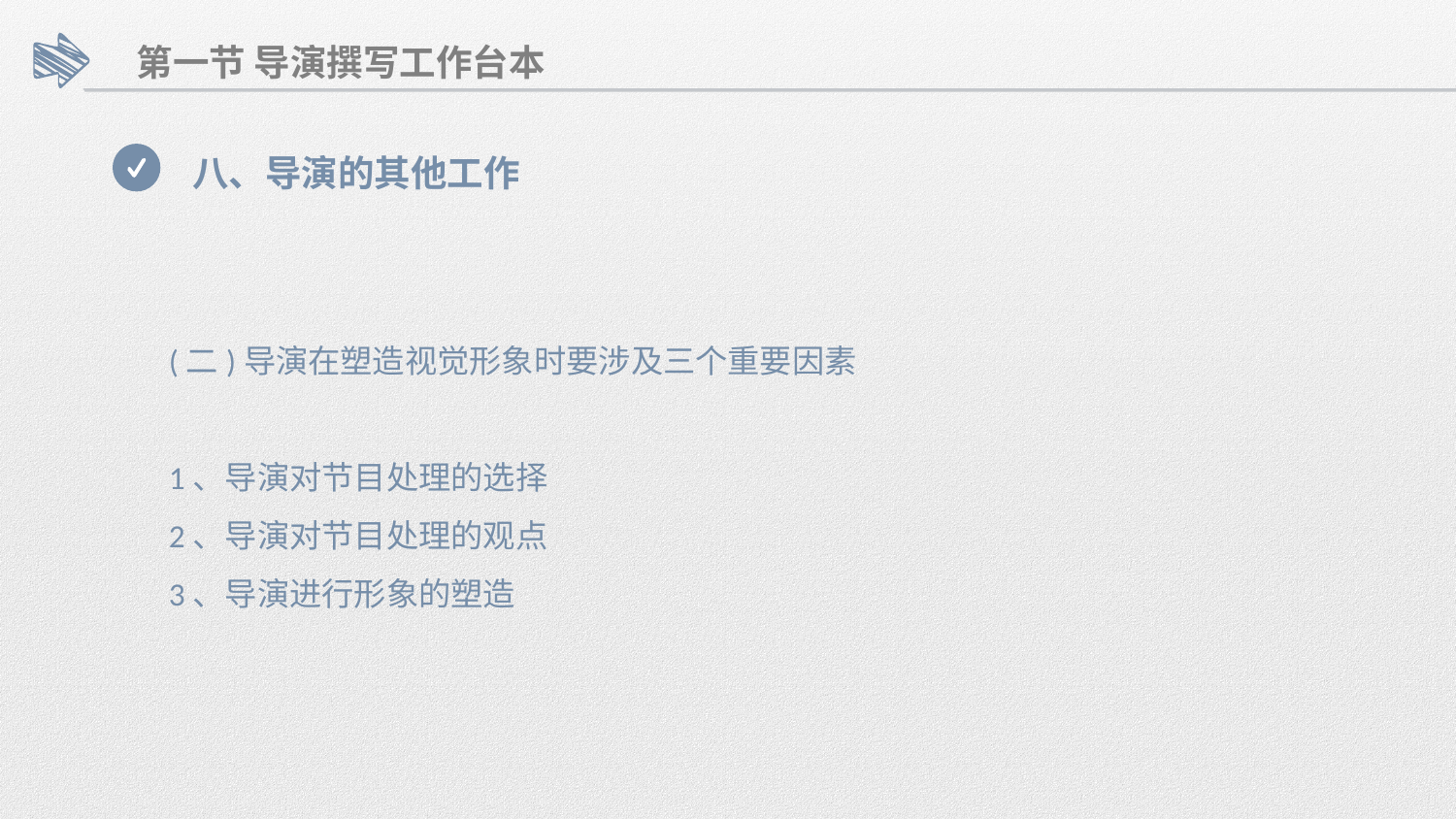

第一节 导演撰写工作台本
八、导演的其他工作

(二)导演在塑造视觉形象时要涉及三个重要因素

1、导演对节目处理的选择
2、导演对节目处理的观点
3、导演进行形象的塑造